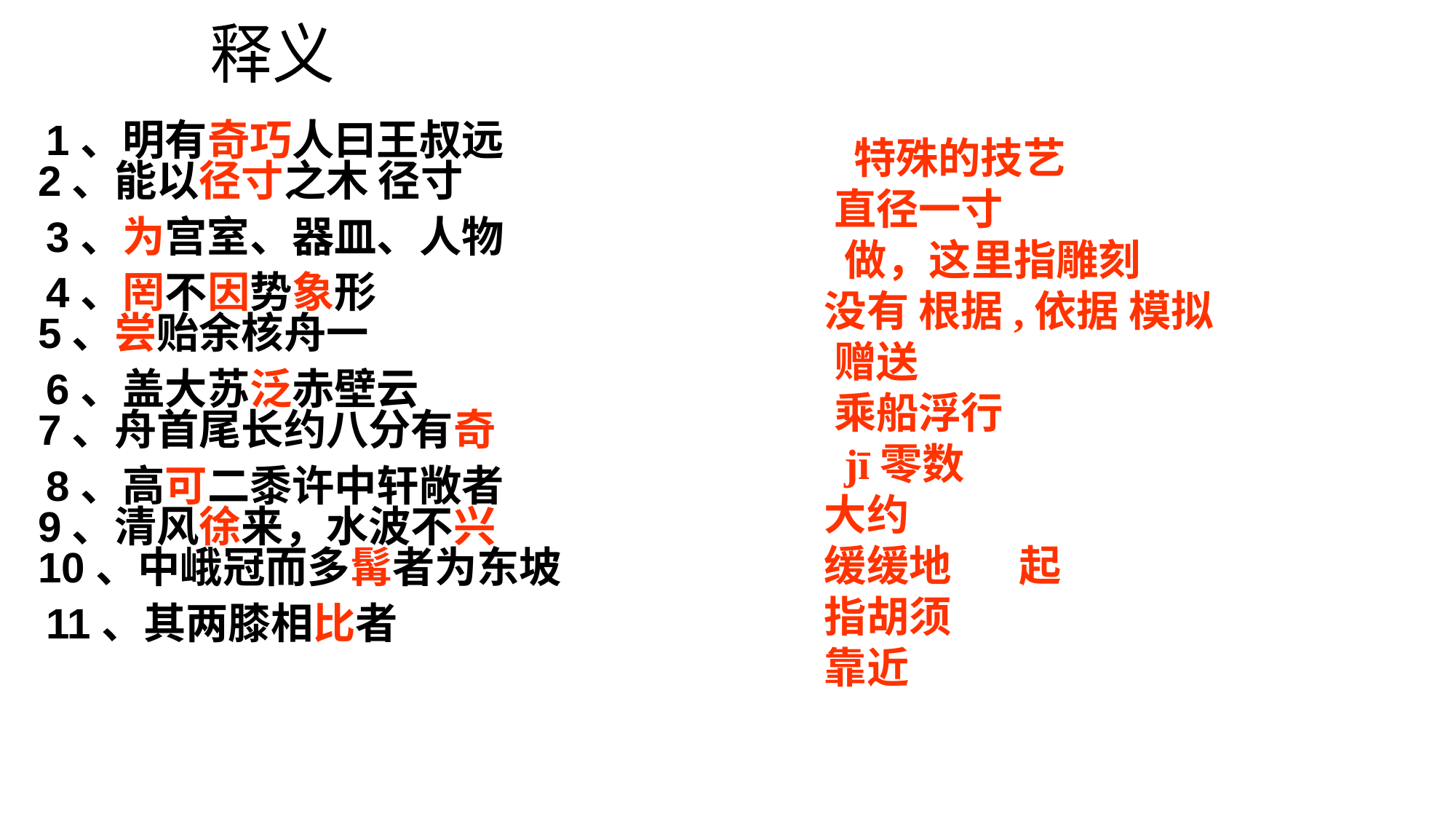

释义
   1、明有奇巧人曰王叔远 
2、能以径寸之木 径寸
   3、为宫室、器皿、人物
   4、罔不因势象形 
5、尝贻余核舟一
   6、盖大苏泛赤壁云 
7、舟首尾长约八分有奇
   8、高可二黍许中轩敞者 
9、清风徐来，水波不兴
10、中峨冠而多髯者为东坡
   11、其两膝相比者
  特殊的技艺
 直径一寸
 做，这里指雕刻
没有 根据,依据 模拟
 赠送
 乘船浮行
 jī零数
大约
缓缓地       起
指胡须
靠近